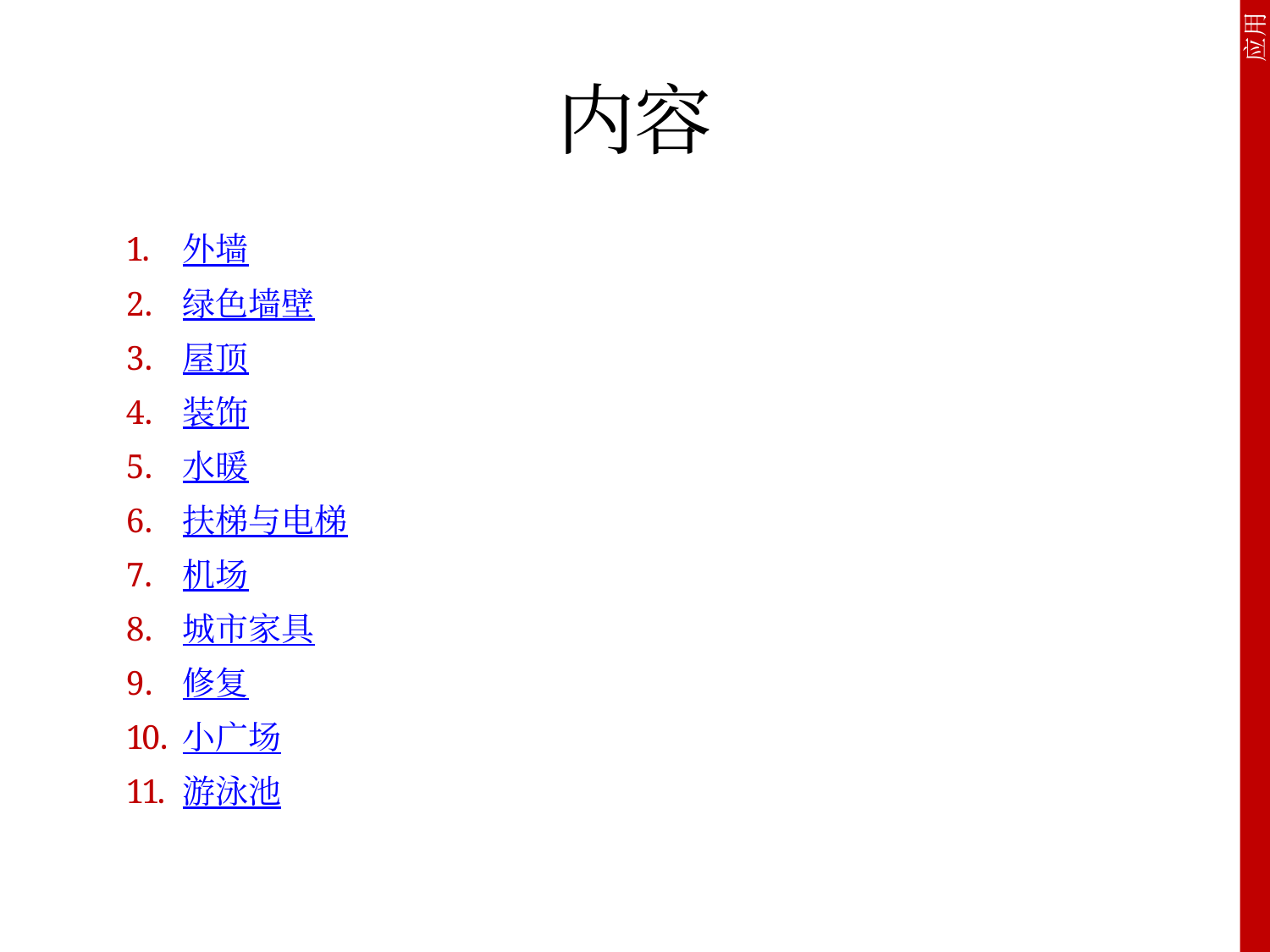

# 内容
外墙
绿色墙壁
屋顶
装饰
水暖
扶梯与电梯
机场
城市家具
修复
小广场
游泳池
2